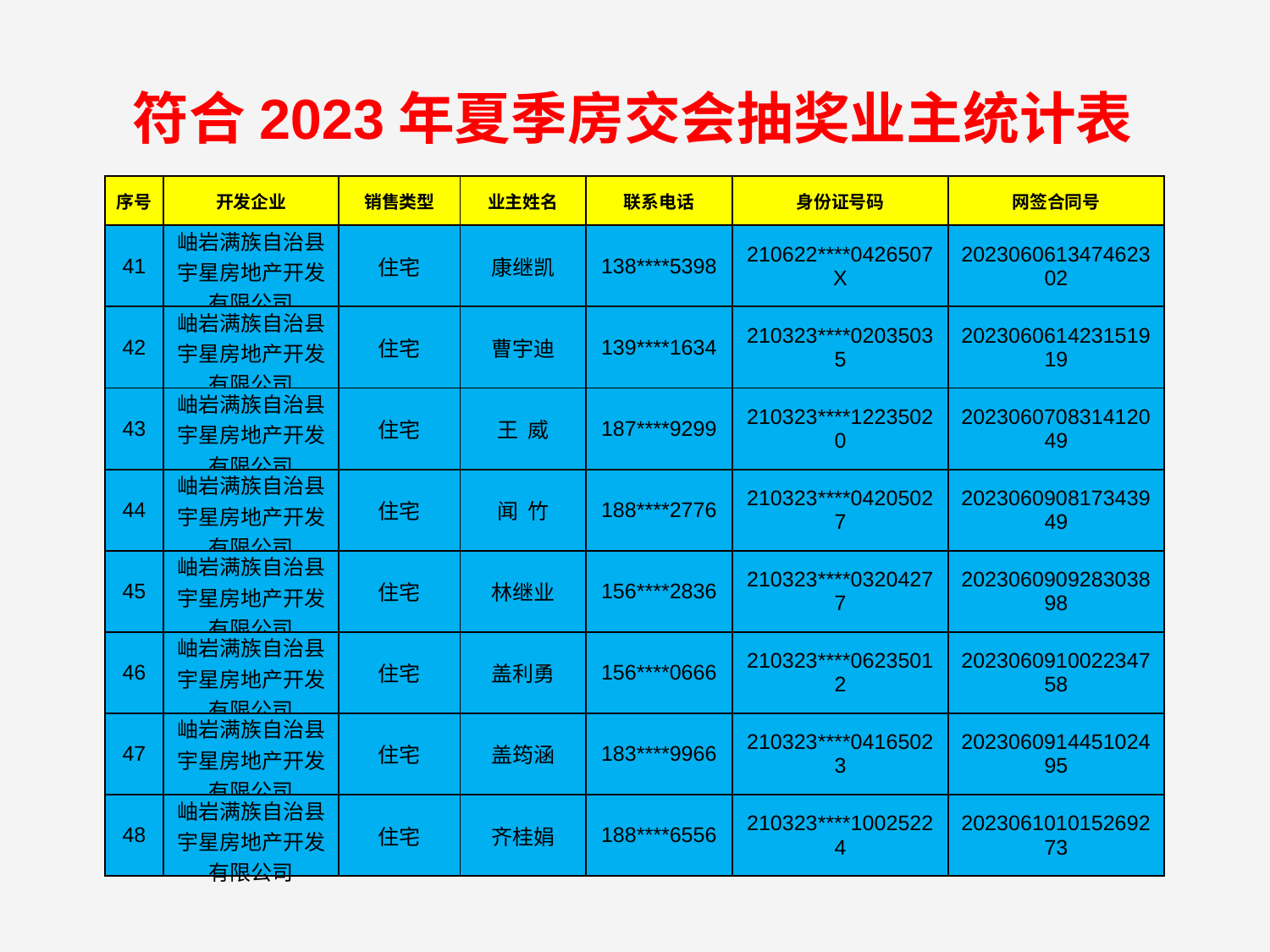

符合2023年夏季房交会抽奖业主统计表
| 序号 | 开发企业 | 销售类型 | 业主姓名 | 联系电话 | 身份证号码 | 网签合同号 |
| --- | --- | --- | --- | --- | --- | --- |
| 41 | 岫岩满族自治县宇星房地产开发有限公司 | 住宅 | 康继凯 | 138\*\*\*\*5398 | 210622\*\*\*\*0426507X | 202306061347462302 |
| 42 | 岫岩满族自治县宇星房地产开发有限公司 | 住宅 | 曹宇迪 | 139\*\*\*\*1634 | 210323\*\*\*\*02035035 | 202306061423151919 |
| 43 | 岫岩满族自治县宇星房地产开发有限公司 | 住宅 | 王 威 | 187\*\*\*\*9299 | 210323\*\*\*\*12235020 | 202306070831412049 |
| 44 | 岫岩满族自治县宇星房地产开发有限公司 | 住宅 | 闻 竹 | 188\*\*\*\*2776 | 210323\*\*\*\*04205027 | 202306090817343949 |
| 45 | 岫岩满族自治县宇星房地产开发有限公司 | 住宅 | 林继业 | 156\*\*\*\*2836 | 210323\*\*\*\*03204277 | 202306090928303898 |
| 46 | 岫岩满族自治县宇星房地产开发有限公司 | 住宅 | 盖利勇 | 156\*\*\*\*0666 | 210323\*\*\*\*06235012 | 202306091002234758 |
| 47 | 岫岩满族自治县宇星房地产开发有限公司 | 住宅 | 盖筠涵 | 183\*\*\*\*9966 | 210323\*\*\*\*04165023 | 202306091445102495 |
| 48 | 岫岩满族自治县宇星房地产开发有限公司 | 住宅 | 齐桂娟 | 188\*\*\*\*6556 | 210323\*\*\*\*10025224 | 202306101015269273 |